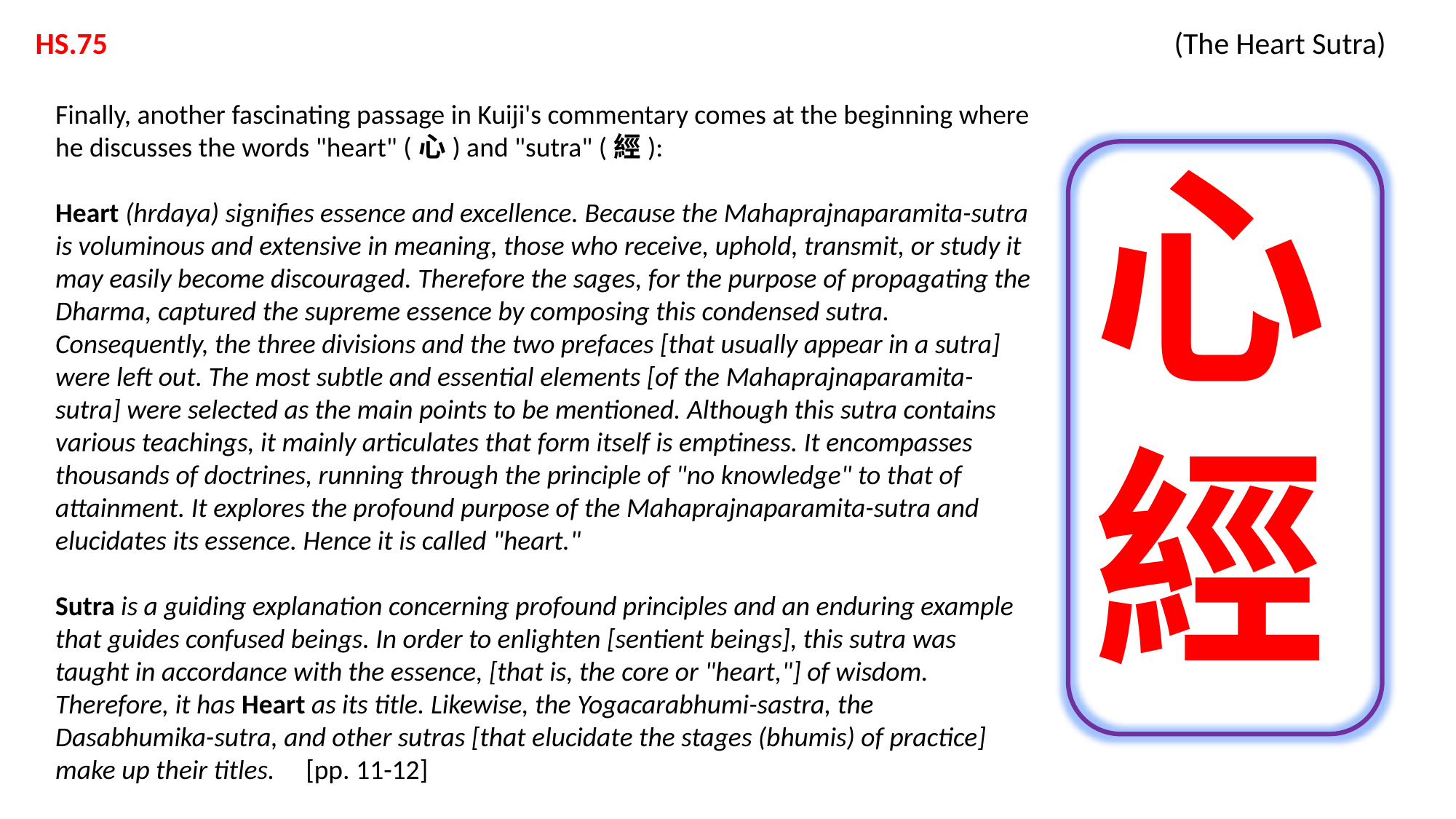

HS.75  			  			                                                                      (The Heart Sutra)
Finally, another fascinating passage in Kuiji's commentary comes at the beginning where he discusses the words "heart" (心) and "sutra" (經):

Heart (hrdaya) signifies essence and excellence. Because the Mahaprajnaparamita-sutra is voluminous and extensive in meaning, those who receive, uphold, transmit, or study it may easily become discouraged. Therefore the sages, for the purpose of propagating the Dharma, captured the supreme essence by composing this condensed sutra. Consequently, the three divisions and the two prefaces [that usually appear in a sutra] were left out. The most subtle and essential elements [of the Mahaprajnaparamita-sutra] were selected as the main points to be mentioned. Although this sutra contains various teachings, it mainly articulates that form itself is emptiness. It encompasses thousands of doctrines, running through the principle of "no knowledge" to that of attainment. It explores the profound purpose of the Mahaprajnaparamita-sutra and elucidates its essence. Hence it is called "heart."

Sutra is a guiding explanation concerning profound principles and an enduring example that guides confused beings. In order to enlighten [sentient beings], this sutra was taught in accordance with the essence, [that is, the core or "heart,"] of wisdom. Therefore, it has Heart as its title. Likewise, the Yogacarabhumi-sastra, the Dasabhumika-sutra, and other sutras [that elucidate the stages (bhumis) of practice] make up their titles.     [pp. 11-12]
心
經